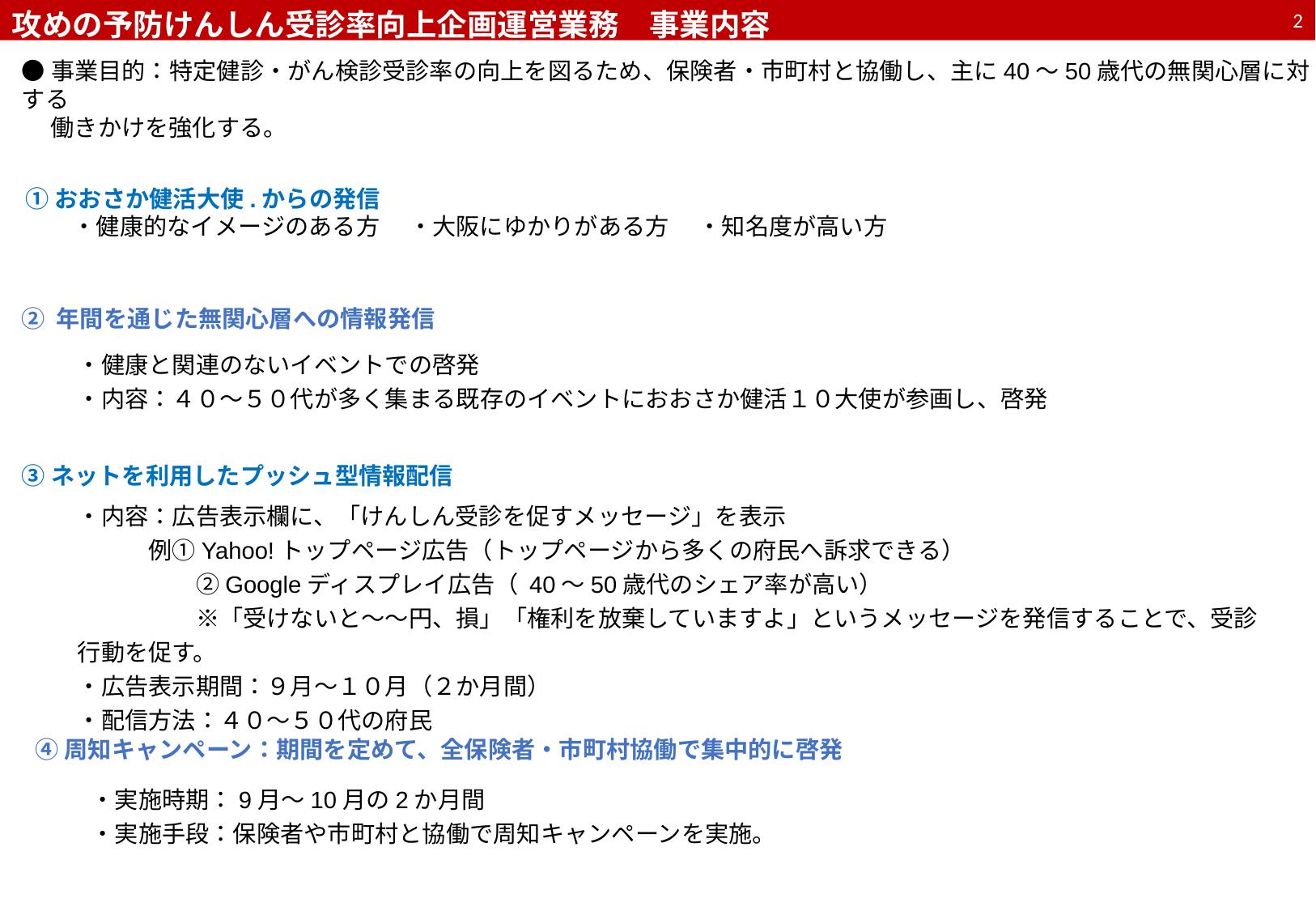

攻めの予防けんしん受診率向上企画運営業務　事業内容
2
2
●事業目的：特定健診・がん検診受診率の向上を図るため、保険者・市町村と協働し、主に40～50歳代の無関心層に対する
　 働きかけを強化する。
①おおさか健活大使.からの発信
　　・健康的なイメージのある方　 ・大阪にゆかりがある方　 ・知名度が高い方
② 年間を通じた無関心層への情報発信

・健康と関連のないイベントでの啓発
・内容：４０～５０代が多く集まる既存のイベントにおおさか健活１０大使が参画し、啓発
③ネットを利用したプッシュ型情報配信
・内容：広告表示欄に、「けんしん受診を促すメッセージ」を表示
　　　例①Yahoo!トップページ広告（トップページから多くの府民へ訴求できる）
　　　　　②Googleディスプレイ広告（ 40～50歳代のシェア率が高い）
　　　　　※「受けないと～～円、損」「権利を放棄していますよ」というメッセージを発信することで、受診行動を促す。
・広告表示期間：９月～１０月（２か月間）
・配信方法：４０～５０代の府民
④周知キャンペーン：期間を定めて、全保険者・市町村協働で集中的に啓発
・実施時期：9月～10月の2か月間
・実施手段：保険者や市町村と協働で周知キャンペーンを実施。